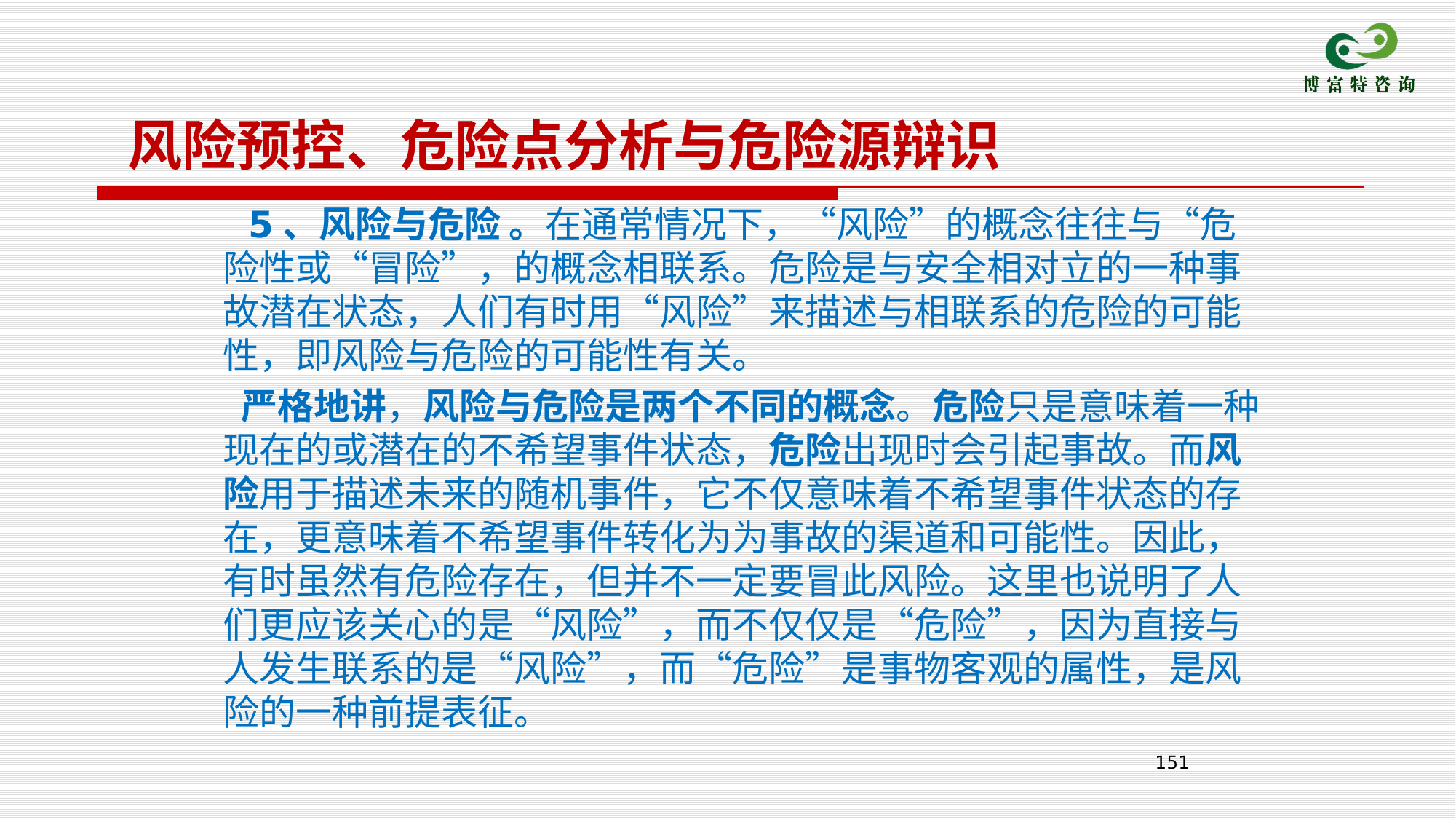

风险预控、危险点分析与危险源辩识
       5、风险与危险 。在通常情况下，“风险”的概念往往与“危险性或“冒险”，的概念相联系。危险是与安全相对立的一种事故潜在状态，人们有时用“风险”来描述与相联系的危险的可能性，即风险与危险的可能性有关。
        严格地讲，风险与危险是两个不同的概念。危险只是意味着一种现在的或潜在的不希望事件状态，危险出现时会引起事故。而风险用于描述未来的随机事件，它不仅意味着不希望事件状态的存在，更意味着不希望事件转化为为事故的渠道和可能性。因此，有时虽然有危险存在，但并不一定要冒此风险。这里也说明了人们更应该关心的是“风险”，而不仅仅是“危险”，因为直接与人发生联系的是“风险”，而“危险”是事物客观的属性，是风险的一种前提表征。

151